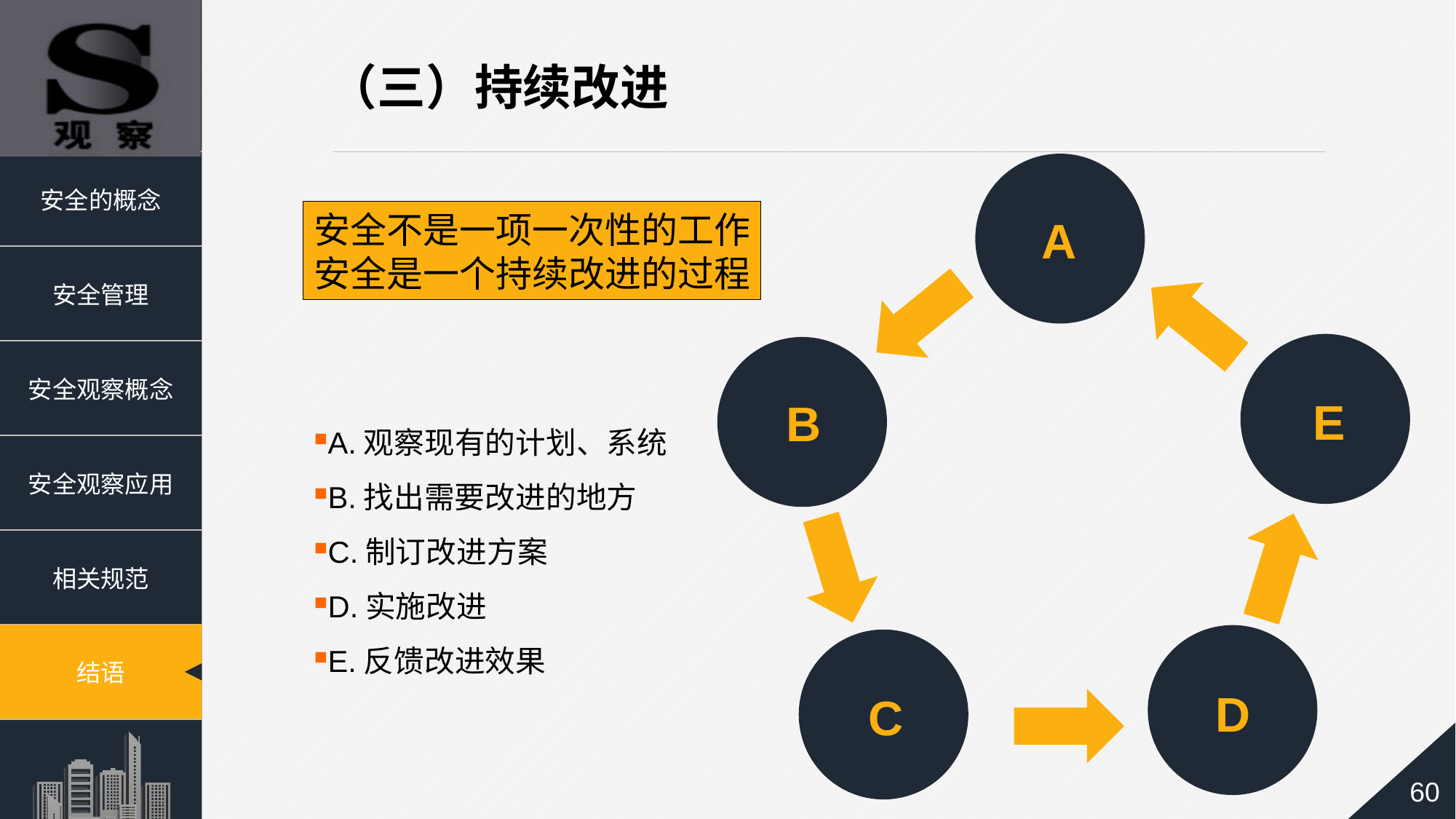

（三）持续改进

安全不是一项一次性的工作
安全是一个持续改进的过程
A

E
B
A.观察现有的计划、系统
B.找出需要改进的地方
C.制订改进方案
D.实施改进
E.反馈改进效果

D
C